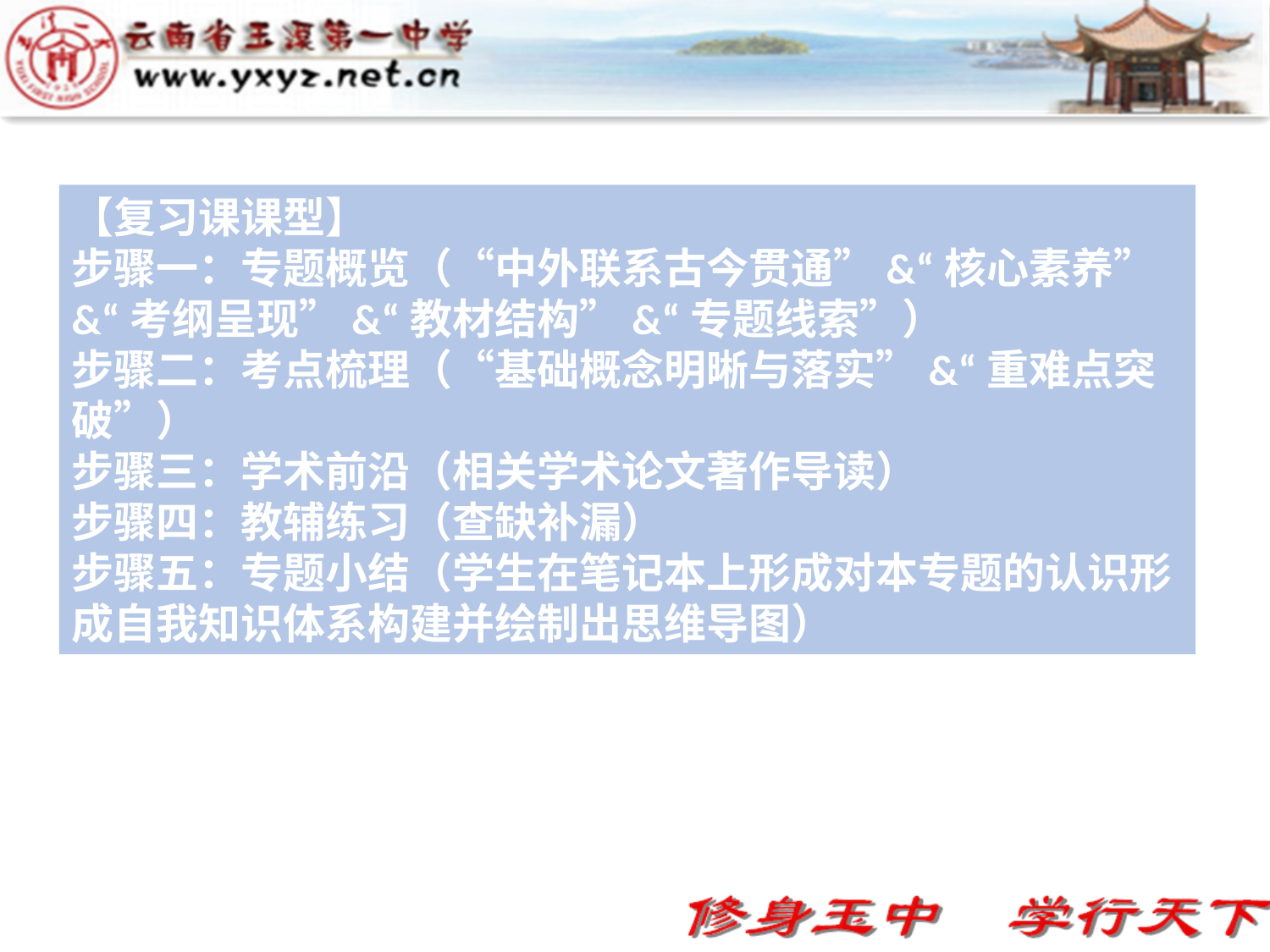

【复习课课型】
步骤一：专题概览（“中外联系古今贯通”&“核心素养”&“考纲呈现”&“教材结构”&“专题线索”）
步骤二：考点梳理（“基础概念明晰与落实”&“重难点突破”）
步骤三：学术前沿（相关学术论文著作导读）
步骤四：教辅练习（查缺补漏）
步骤五：专题小结（学生在笔记本上形成对本专题的认识形成自我知识体系构建并绘制出思维导图）